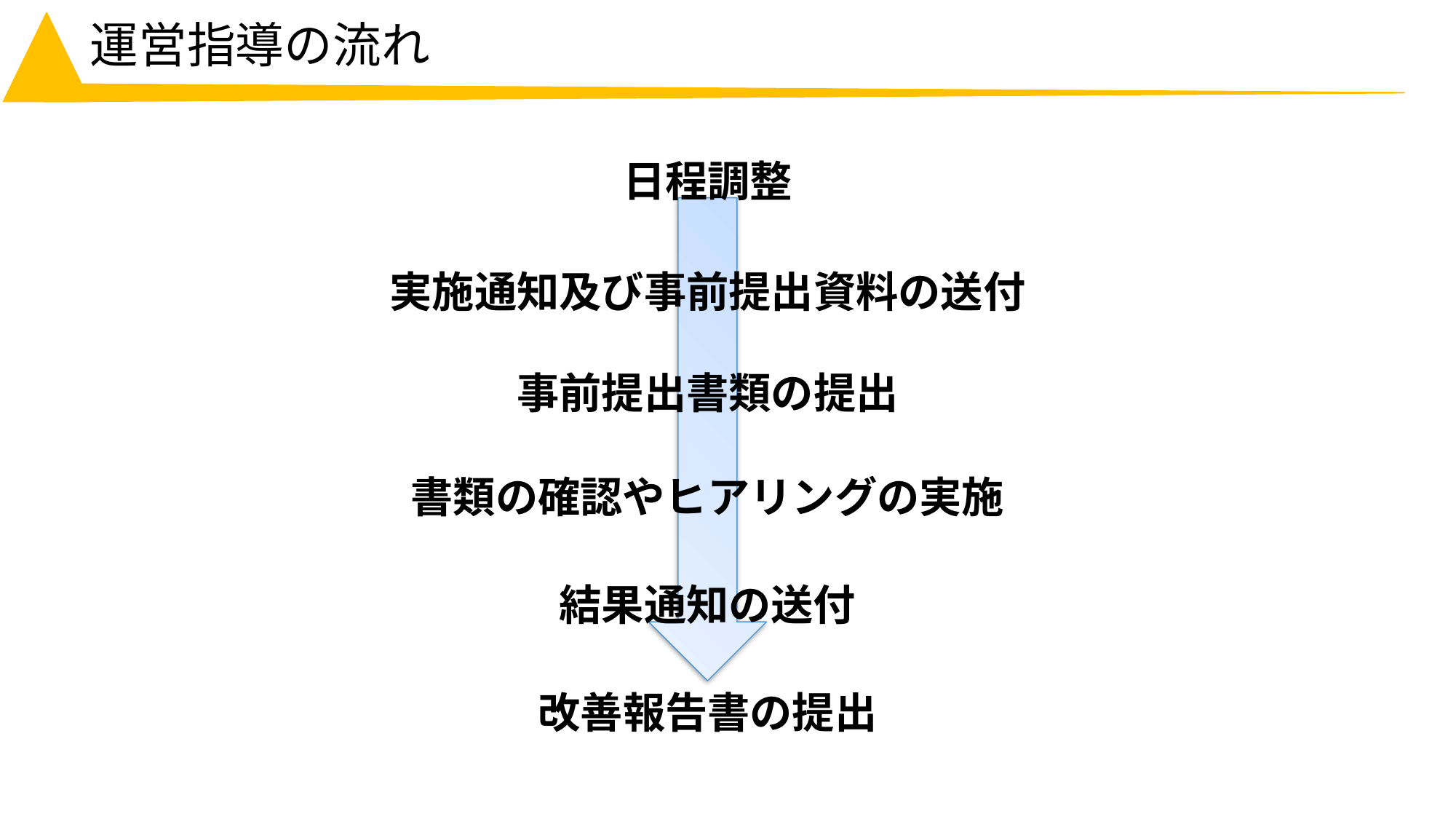

# 運営指導の流れ
日程調整

実施通知及び事前提出資料の送付
事前提出書類の提出
書類の確認やヒアリングの実施
結果通知の送付
改善報告書の提出